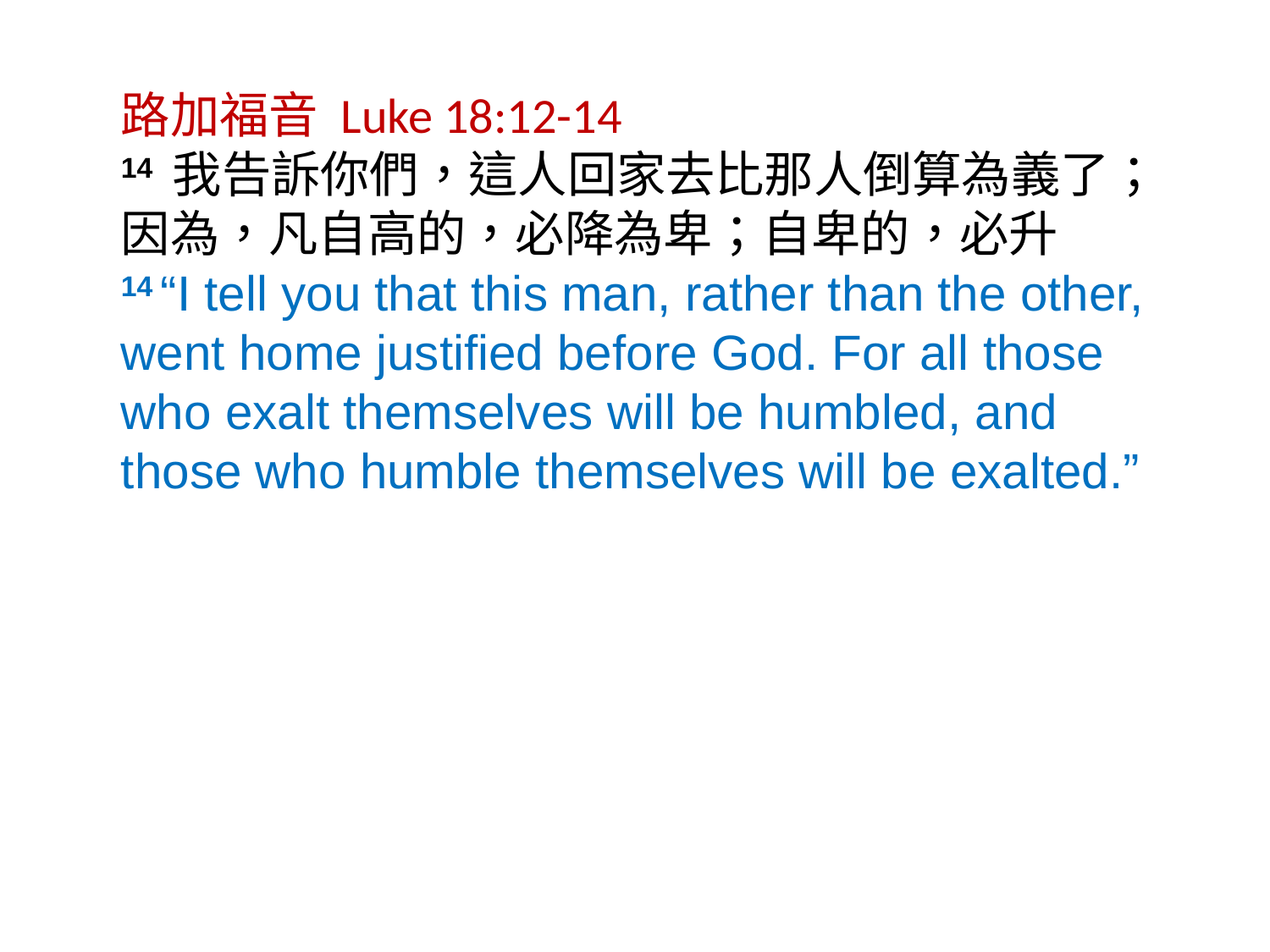

路加福音 Luke 18:12-14
14 我告訴你們，這人回家去比那人倒算為義了；因為，凡自高的，必降為卑；自卑的，必升
14 “I tell you that this man, rather than the other, went home justified before God. For all those who exalt themselves will be humbled, and those who humble themselves will be exalted.”